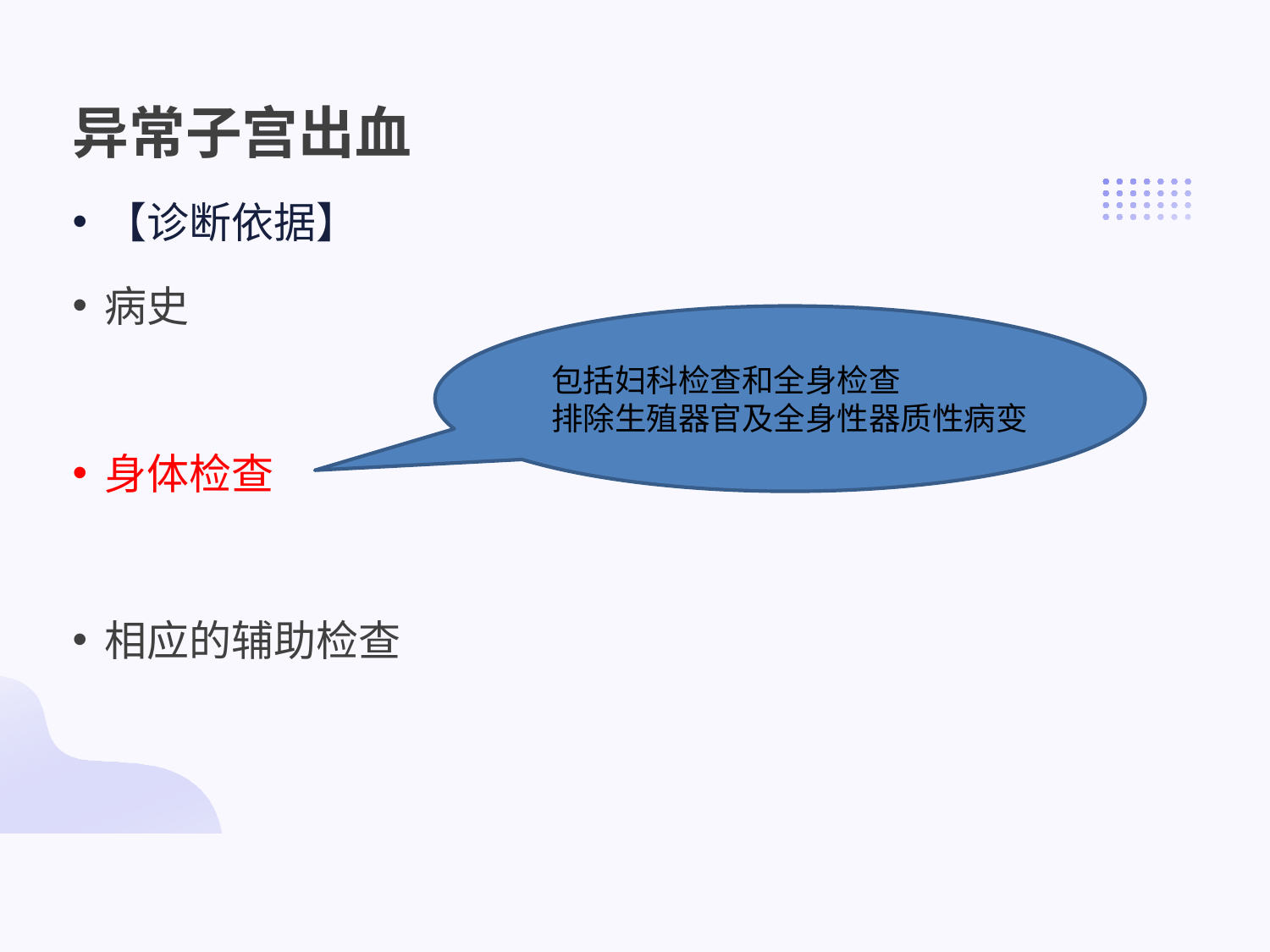

# 异常子宫出血
【诊断依据】
病史

身体检查

相应的辅助检查

包括妇科检查和全身检查
排除生殖器官及全身性器质性病变